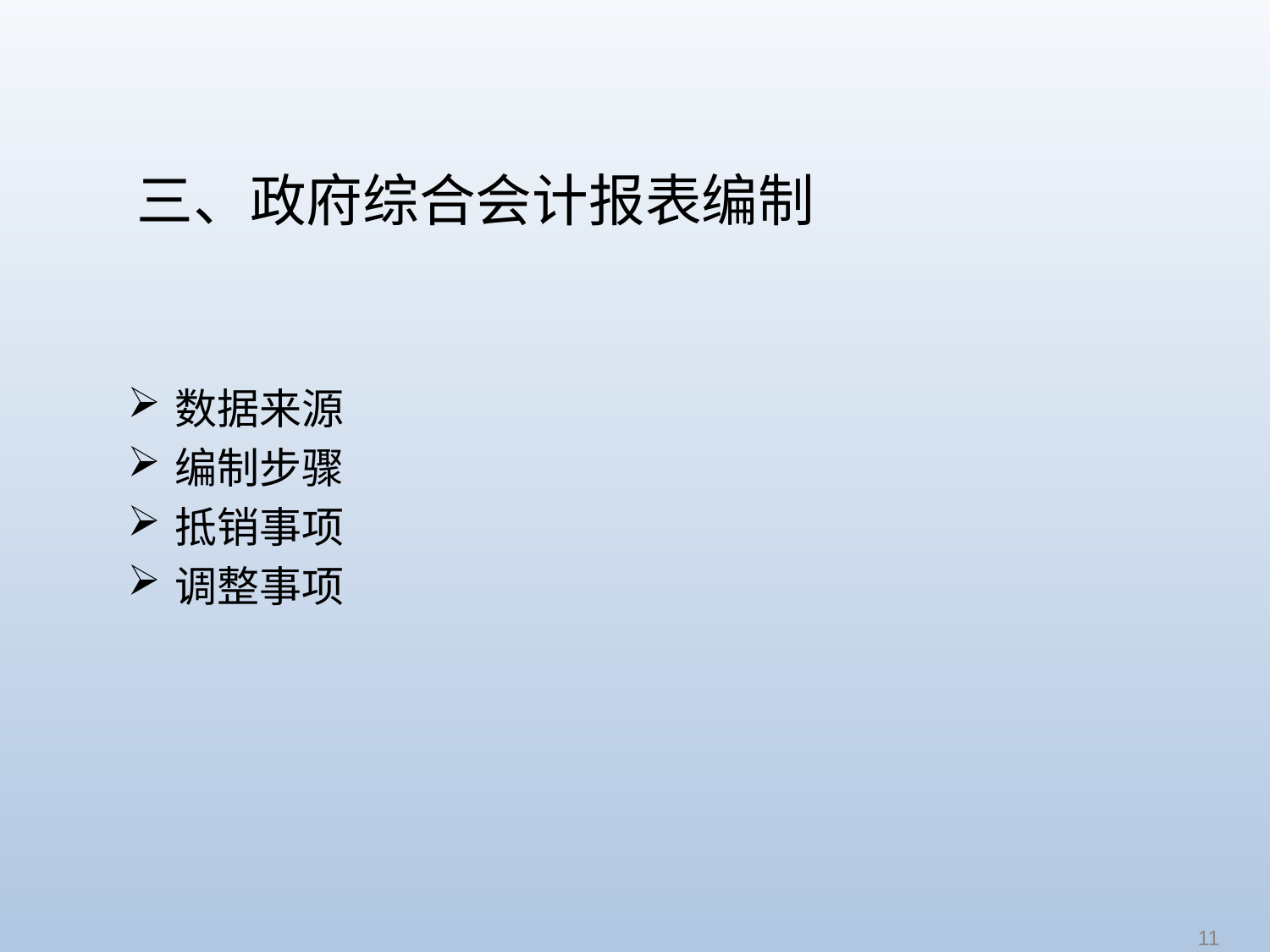

# 三、政府综合会计报表编制
数据来源
编制步骤
抵销事项
调整事项

11